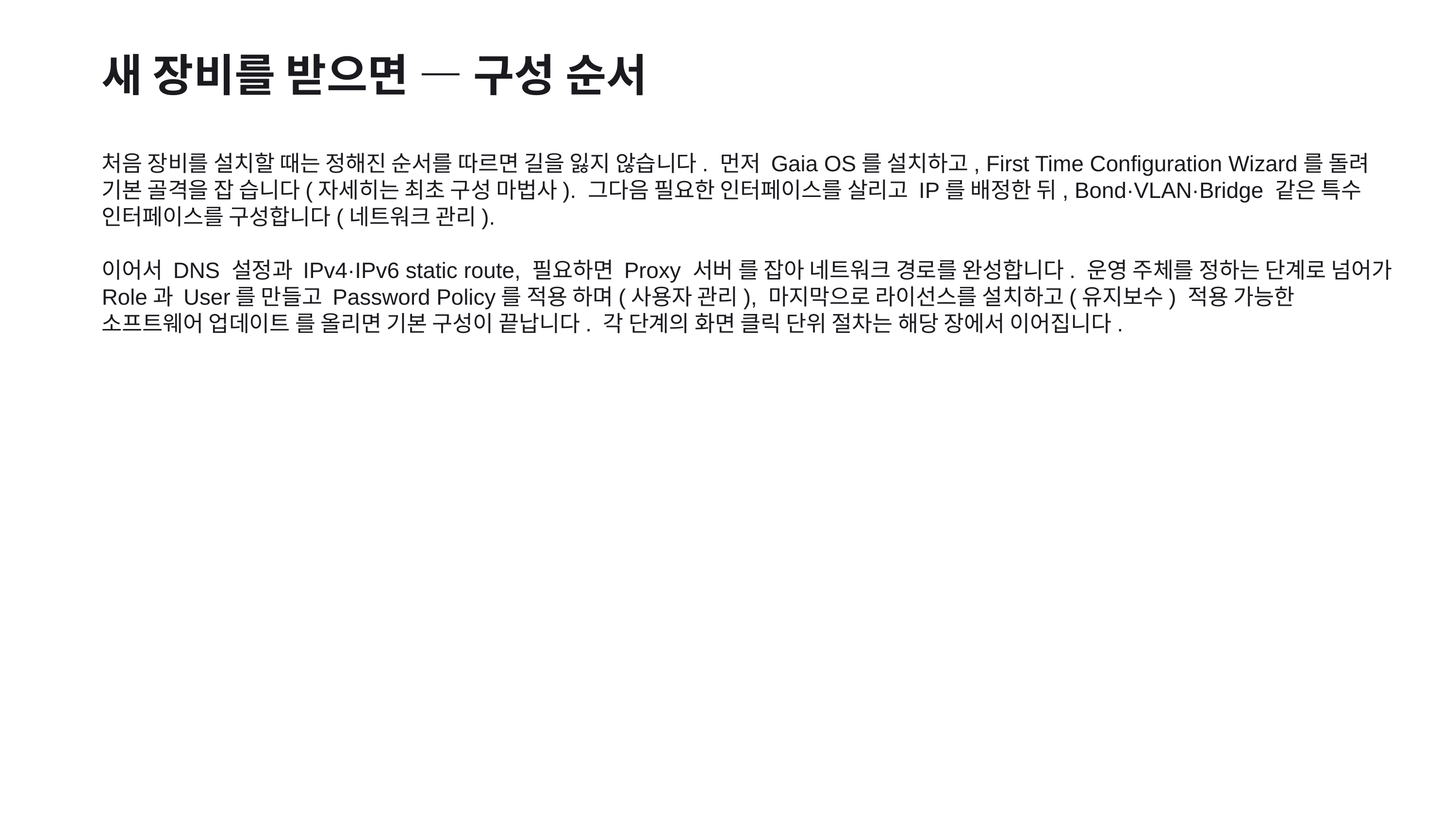

새 장비를 받으면 — 구성 순서
처음 장비를 설치할 때는 정해진 순서를 따르면 길을 잃지 않습니다. 먼저 Gaia OS를 설치하고, First Time Configuration Wizard를 돌려 기본 골격을 잡 습니다(자세히는 최초 구성 마법사). 그다음 필요한 인터페이스를 살리고 IP를 배정한 뒤, Bond·VLAN·Bridge 같은 특수 인터페이스를 구성합니다(네트워크 관리).

이어서 DNS 설정과 IPv4·IPv6 static route, 필요하면 Proxy 서버 를 잡아 네트워크 경로를 완성합니다. 운영 주체를 정하는 단계로 넘어가 Role과 User를 만들고 Password Policy를 적용 하며(사용자 관리), 마지막으로 라이선스를 설치하고(유지보수) 적용 가능한 소프트웨어 업데이트 를 올리면 기본 구성이 끝납니다. 각 단계의 화면 클릭 단위 절차는 해당 장에서 이어집니다.